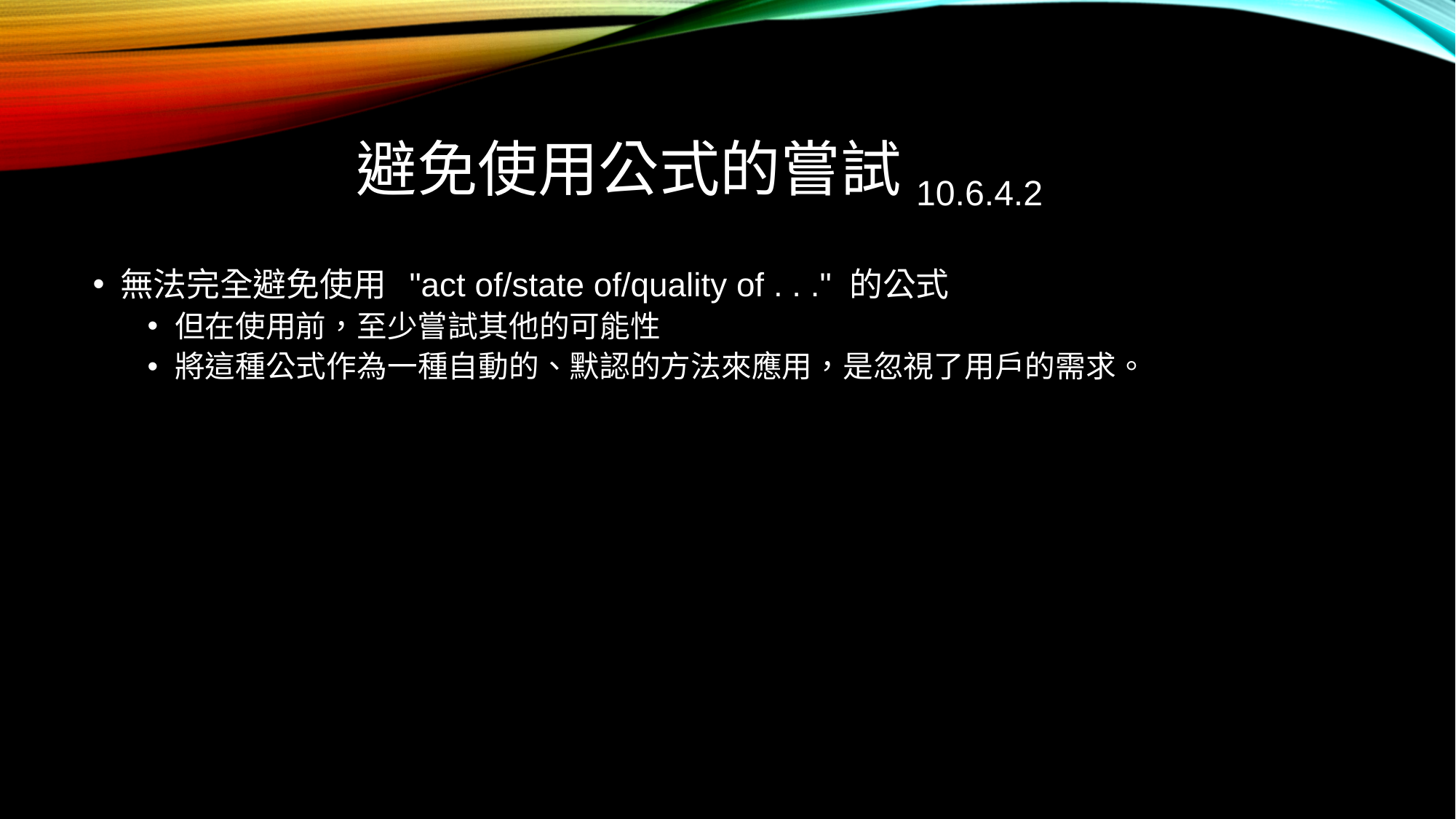

# 避免使用公式的嘗試10.6.4.2
無法完全避免使用  "act of/state of/quality of . . ." 的公式
但在使用前，至少嘗試其他的可能性
將這種公式作為一種自動的、默認的方法來應用，是忽視了用戶的需求。